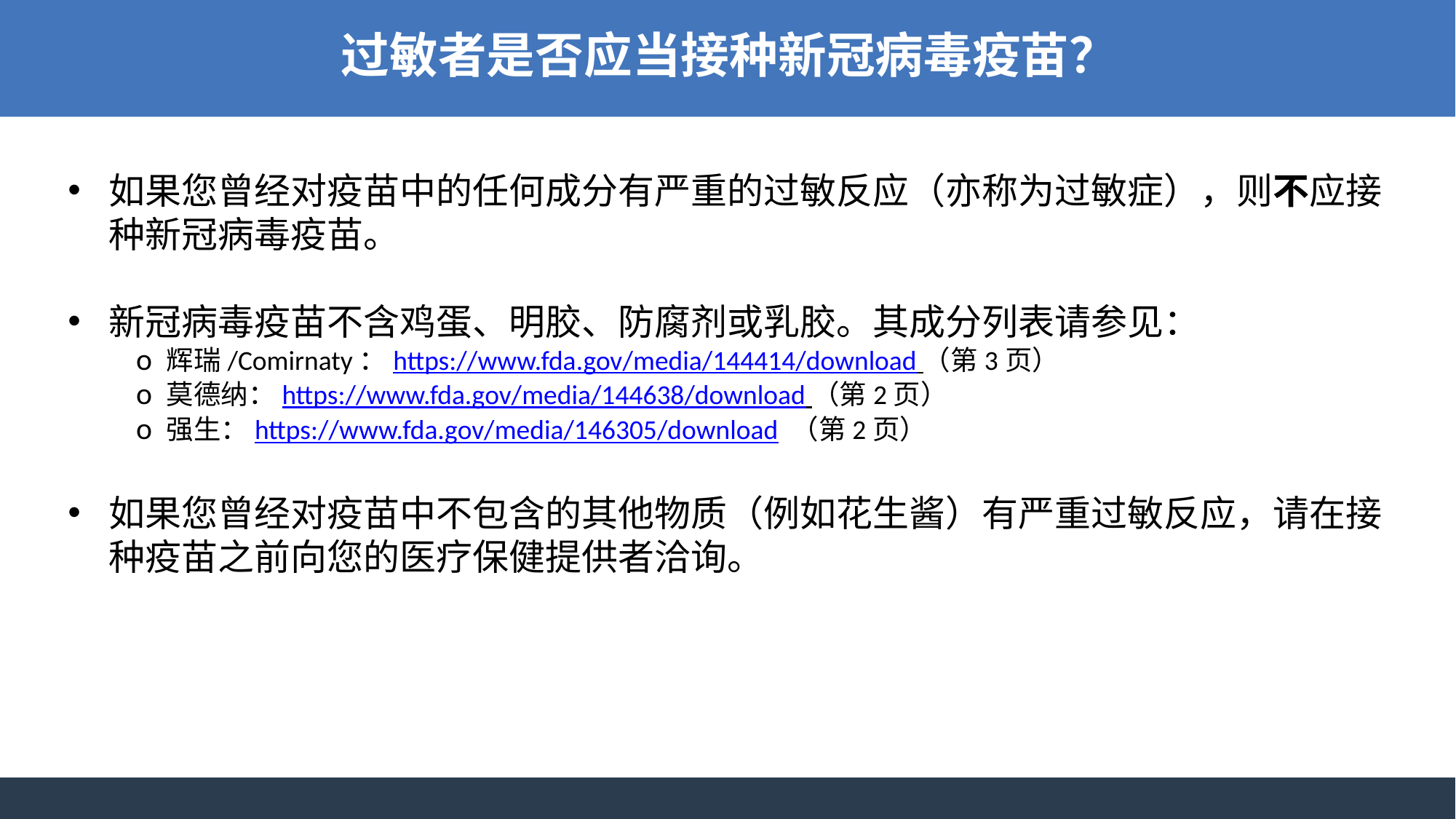

过敏者是否应当接种新冠病毒疫苗？
如果您曾经对疫苗中的任何成分有严重的过敏反应（亦称为过敏症），则不应接种新冠病毒疫苗。

新冠病毒疫苗不含鸡蛋、明胶、防腐剂或乳胶。其成分列表请参见：
o 辉瑞/Comirnaty：https://www.fda.gov/media/144414/download （第3页）
o 莫德纳：https://www.fda.gov/media/144638/download （第2页）
o 强生：https://www.fda.gov/media/146305/download （第2页）

如果您曾经对疫苗中不包含的其他物质（例如花生酱）有严重过敏反应，请在接种疫苗之前向您的医疗保健提供者洽询。